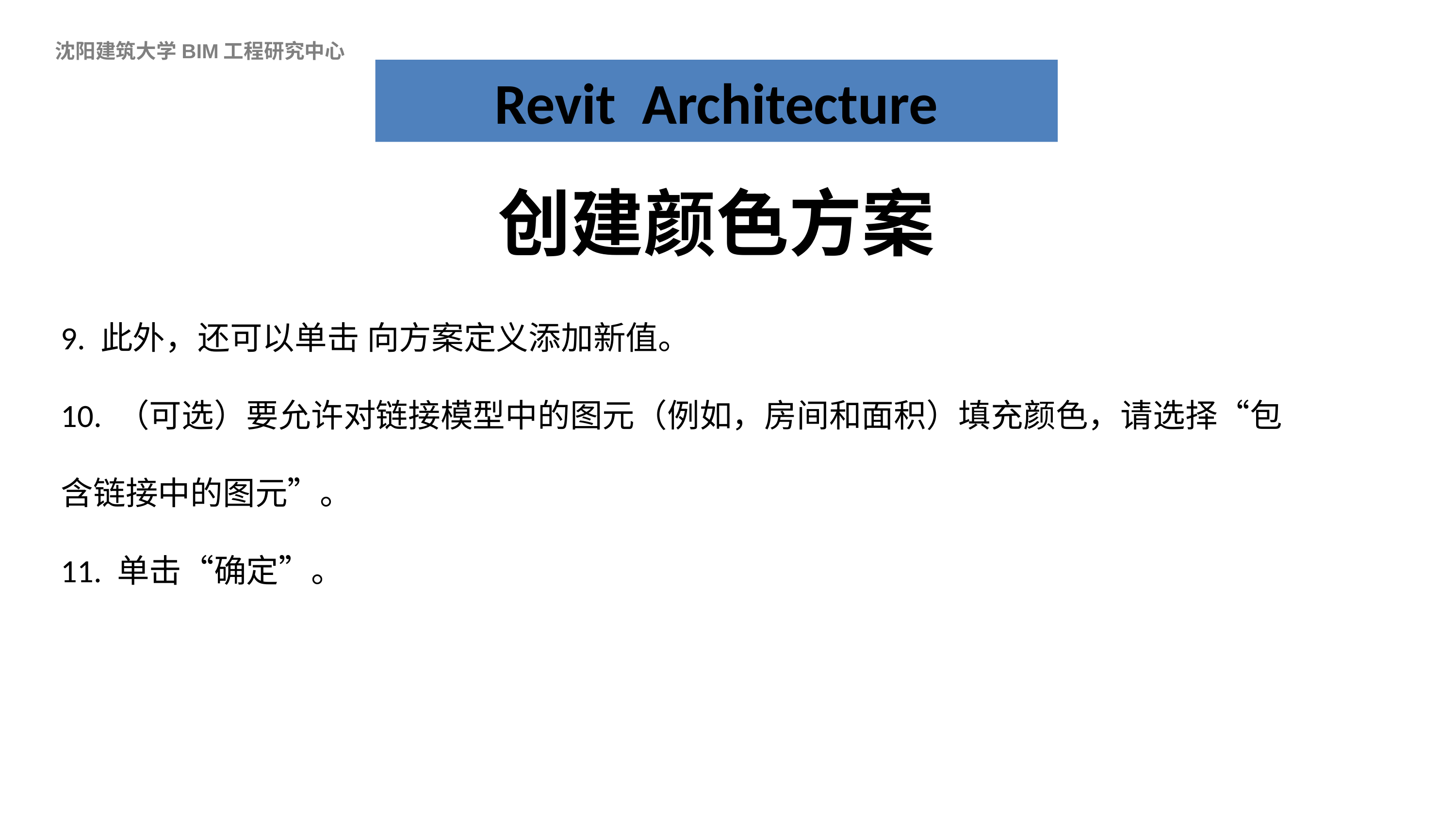

沈阳建筑大学BIM工程研究中心
Revit  Architecture
创建颜色方案
9. 此外，还可以单击 向方案定义添加新值。
10. （可选）要允许对链接模型中的图元（例如，房间和面积）填充颜色，请选择“包含链接中的图元”。
11. 单击“确定”。